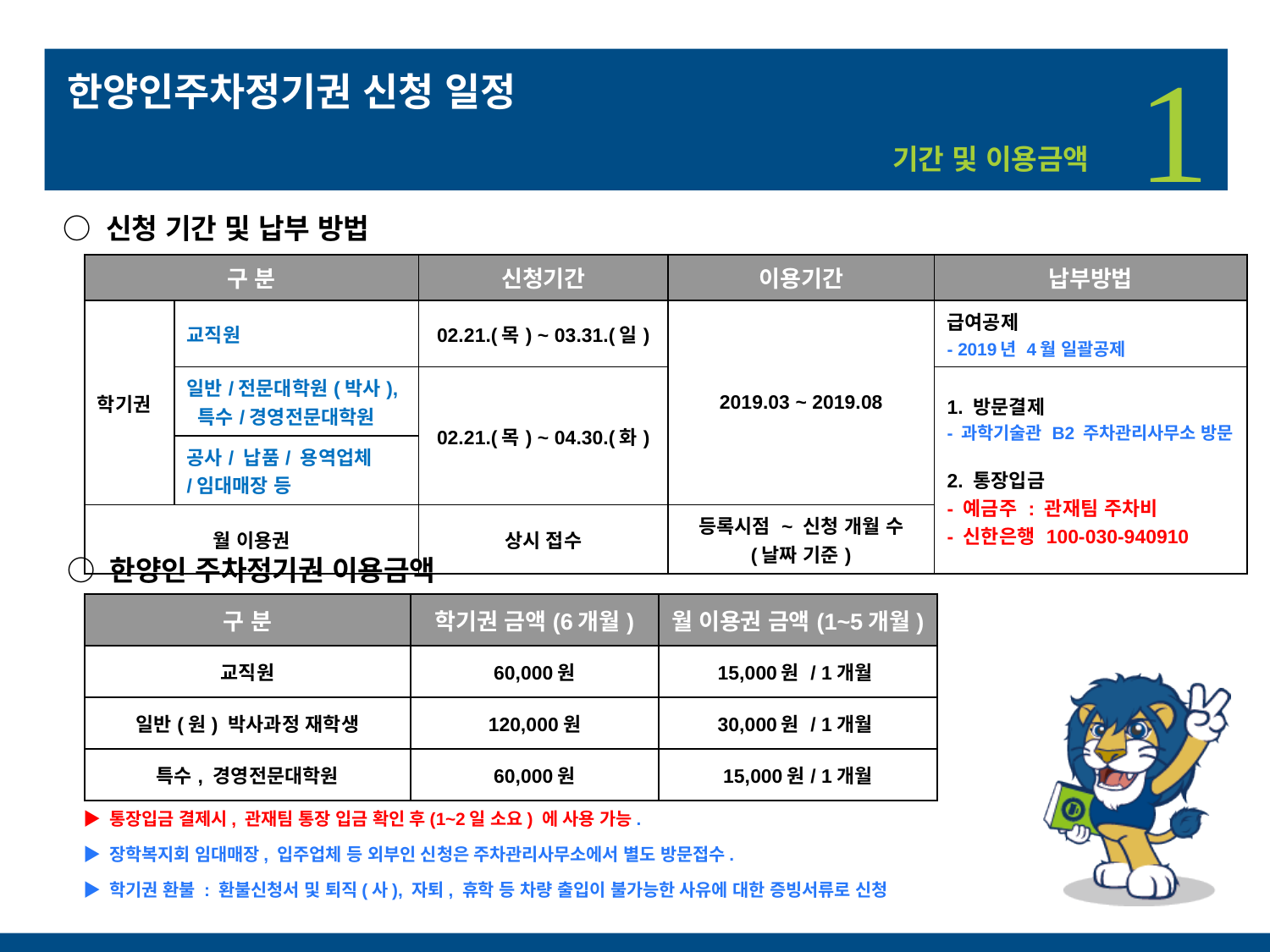

# 한양인주차정기권 신청 일정
1
기간 및 이용금액
○ 신청 기간 및 납부 방법
| 구 분 |  | 신청기간 | 이용기간 | 납부방법 |
| --- | --- | --- | --- | --- |
| 학기권 | 교직원 | 02.21.(목) ~ 03.31.(일) | 2019.03 ~ 2019.08 | 급여공제 - 2019년 4월 일괄공제 |
|  | 일반/전문대학원(박사), 특수/경영전문대학원 | 02.21.(목) ~ 04.30.(화) |  | 1. 방문결제 - 과학기술관 B2 주차관리사무소 방문 2. 통장입금 - 예금주 : 관재팀 주차비 - 신한은행 100-030-940910 |
|  | 공사/ 납품/ 용역업체 /임대매장 등 |  |  |  |
| 월 이용권 |  | 상시 접수 | 등록시점 ~ 신청 개월 수 (날짜 기준) |  |
○ 한양인 주차정기권 이용금액
| 구 분 | 학기권 금액(6개월) | 월 이용권 금액(1~5개월) |
| --- | --- | --- |
| 교직원 | 60,000원 | 15,000원 / 1개월 |
| 일반(원) 박사과정 재학생 | 120,000원 | 30,000원 / 1개월 |
| 특수, 경영전문대학원 | 60,000원 | 15,000원/ 1개월 |
▶ 통장입금 결제시, 관재팀 통장 입금 확인 후(1~2일 소요) 에 사용 가능.
▶ 장학복지회 임대매장, 입주업체 등 외부인 신청은 주차관리사무소에서 별도 방문접수.
▶ 학기권 환불 : 환불신청서 및 퇴직(사), 자퇴, 휴학 등 차량 출입이 불가능한 사유에 대한 증빙서류로 신청